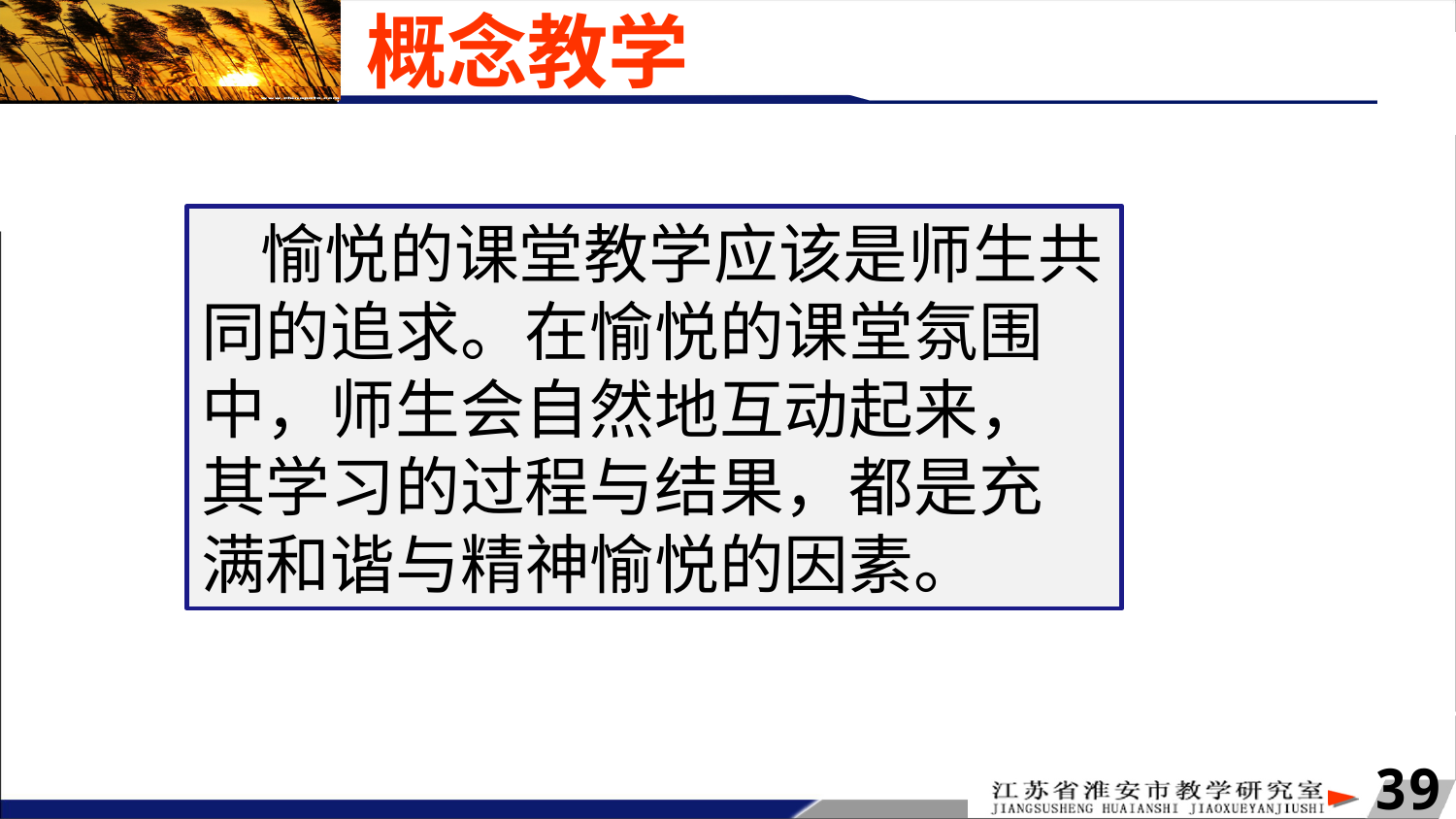

# 概念教学
    愉悦的课堂教学应该是师生共同的追求。在愉悦的课堂氛围中，师生会自然地互动起来，其学习的过程与结果，都是充满和谐与精神愉悦的因素。